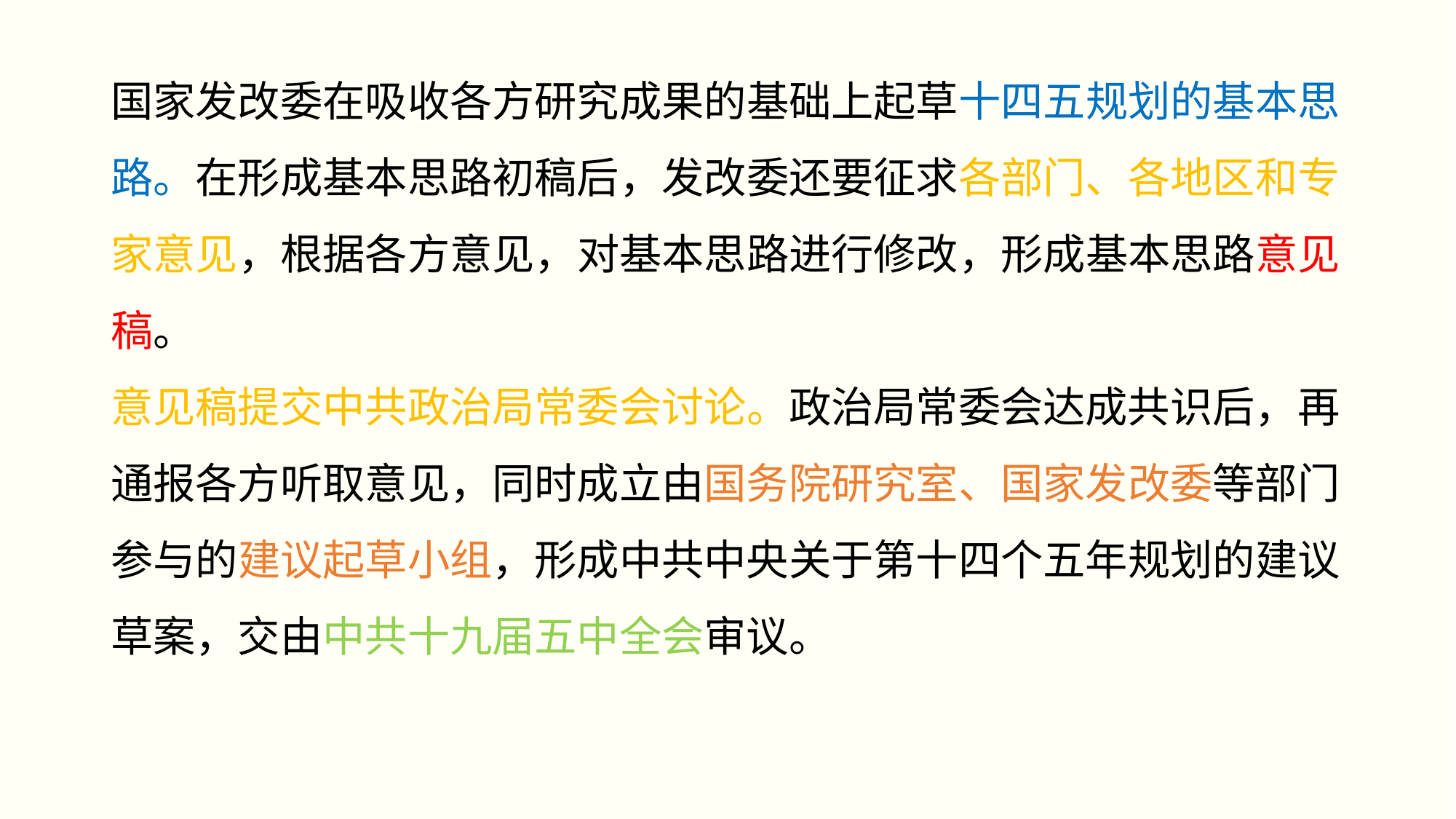

# 国家发改委在吸收各方研究成果的基础上起草十四五规划的基本思路。在形成基本思路初稿后，发改委还要征求各部门、各地区和专家意见，根据各方意见，对基本思路进行修改，形成基本思路意见稿。 意见稿提交中共政治局常委会讨论。政治局常委会达成共识后，再通报各方听取意见，同时成立由国务院研究室、国家发改委等部门参与的建议起草小组，形成中共中央关于第十四个五年规划的建议草案，交由中共十九届五中全会审议。